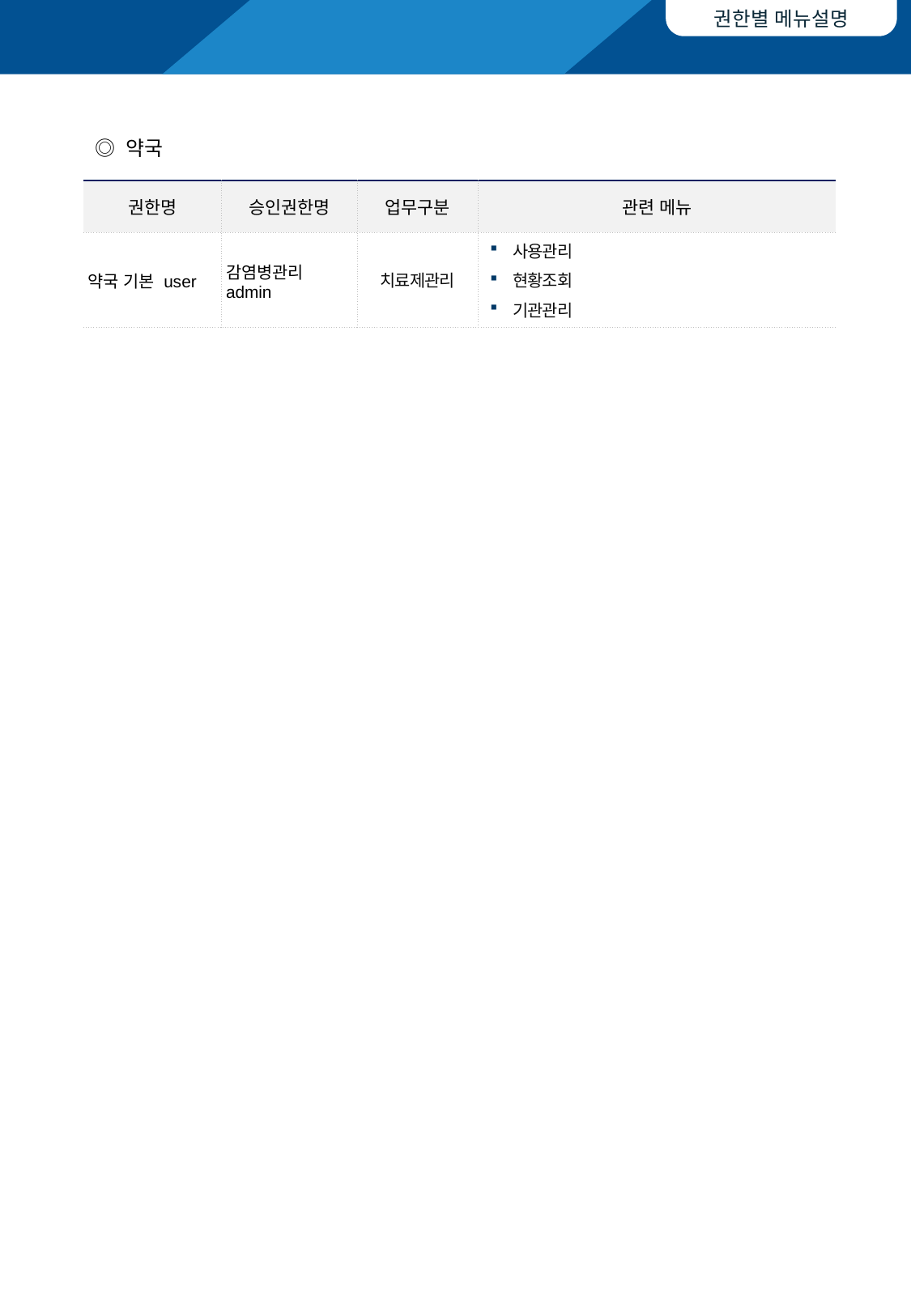

◎ 약국
| 권한명 | 승인권한명 | 업무구분 | 관련 메뉴 |
| --- | --- | --- | --- |
| 약국 기본 user | 감염병관리 admin | 치료제관리 | 사용관리 현황조회 기관관리 |